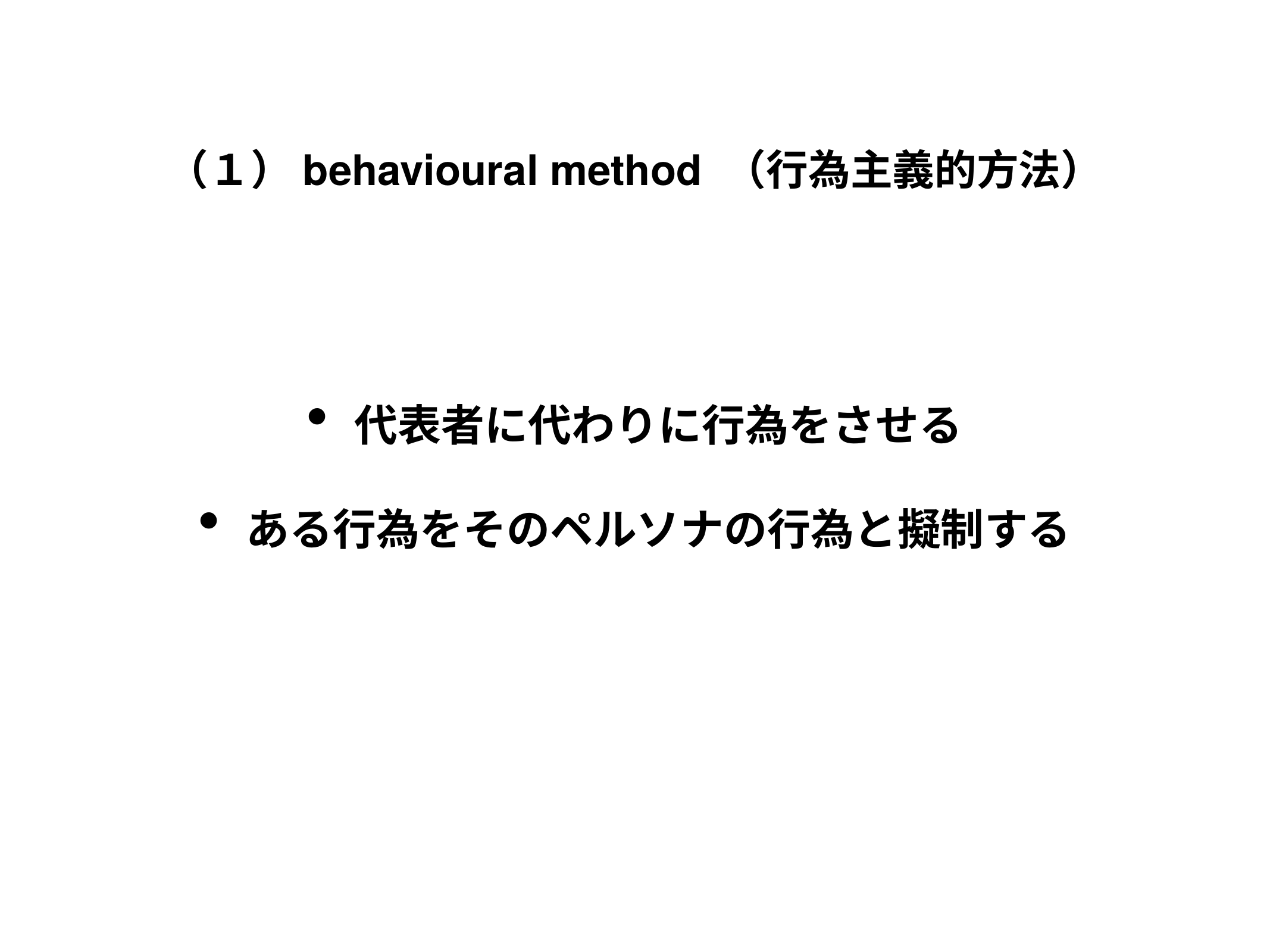

（１）behavioural method （行為主義的方法）
代表者に代わりに行為をさせる

ある行為をそのペルソナの行為と擬制する